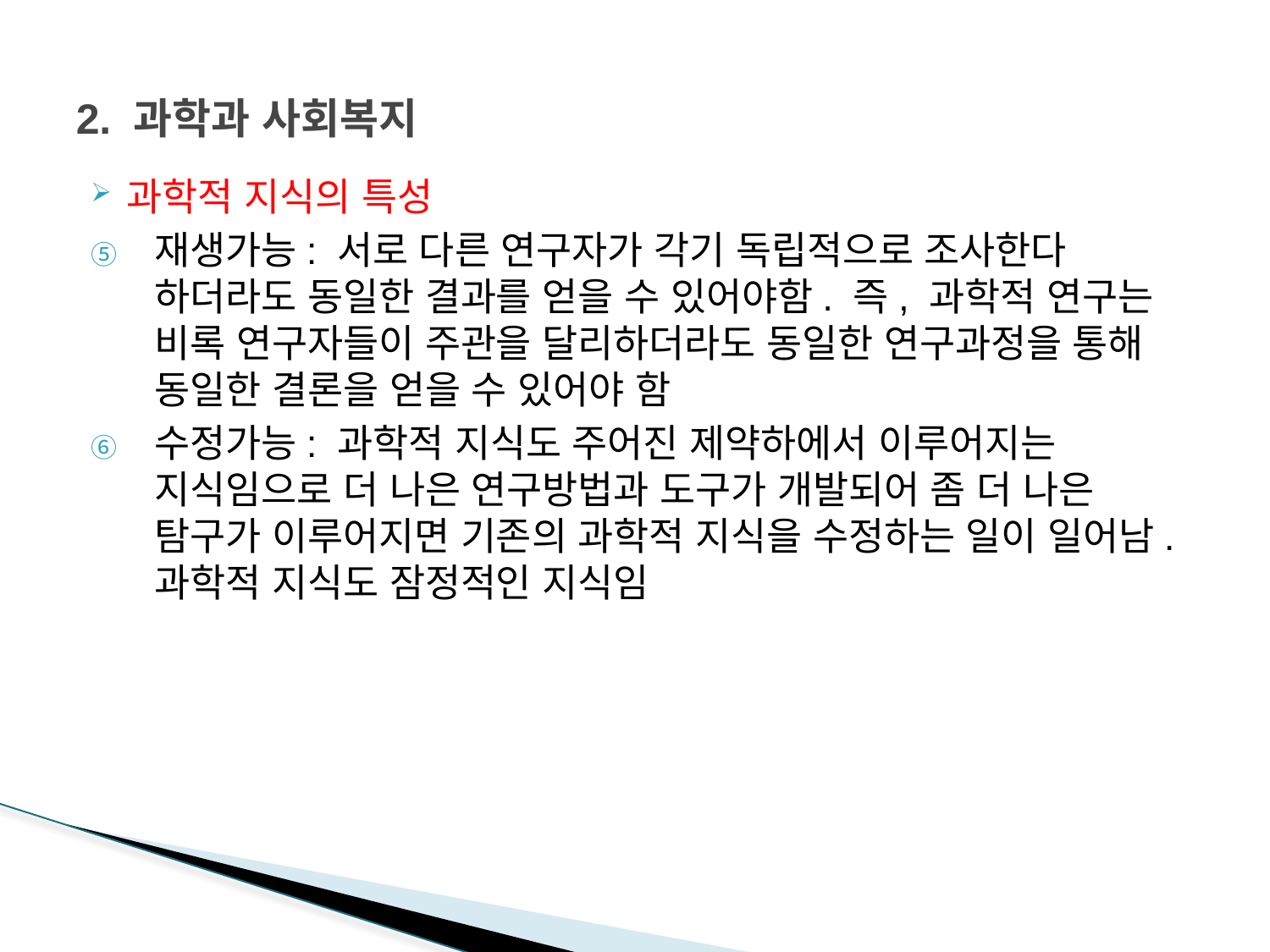

# 2. 과학과 사회복지
과학적 지식의 특성
재생가능: 서로 다른 연구자가 각기 독립적으로 조사한다 하더라도 동일한 결과를 얻을 수 있어야함. 즉, 과학적 연구는 비록 연구자들이 주관을 달리하더라도 동일한 연구과정을 통해 동일한 결론을 얻을 수 있어야 함
수정가능: 과학적 지식도 주어진 제약하에서 이루어지는 지식임으로 더 나은 연구방법과 도구가 개발되어 좀 더 나은 탐구가 이루어지면 기존의 과학적 지식을 수정하는 일이 일어남. 과학적 지식도 잠정적인 지식임